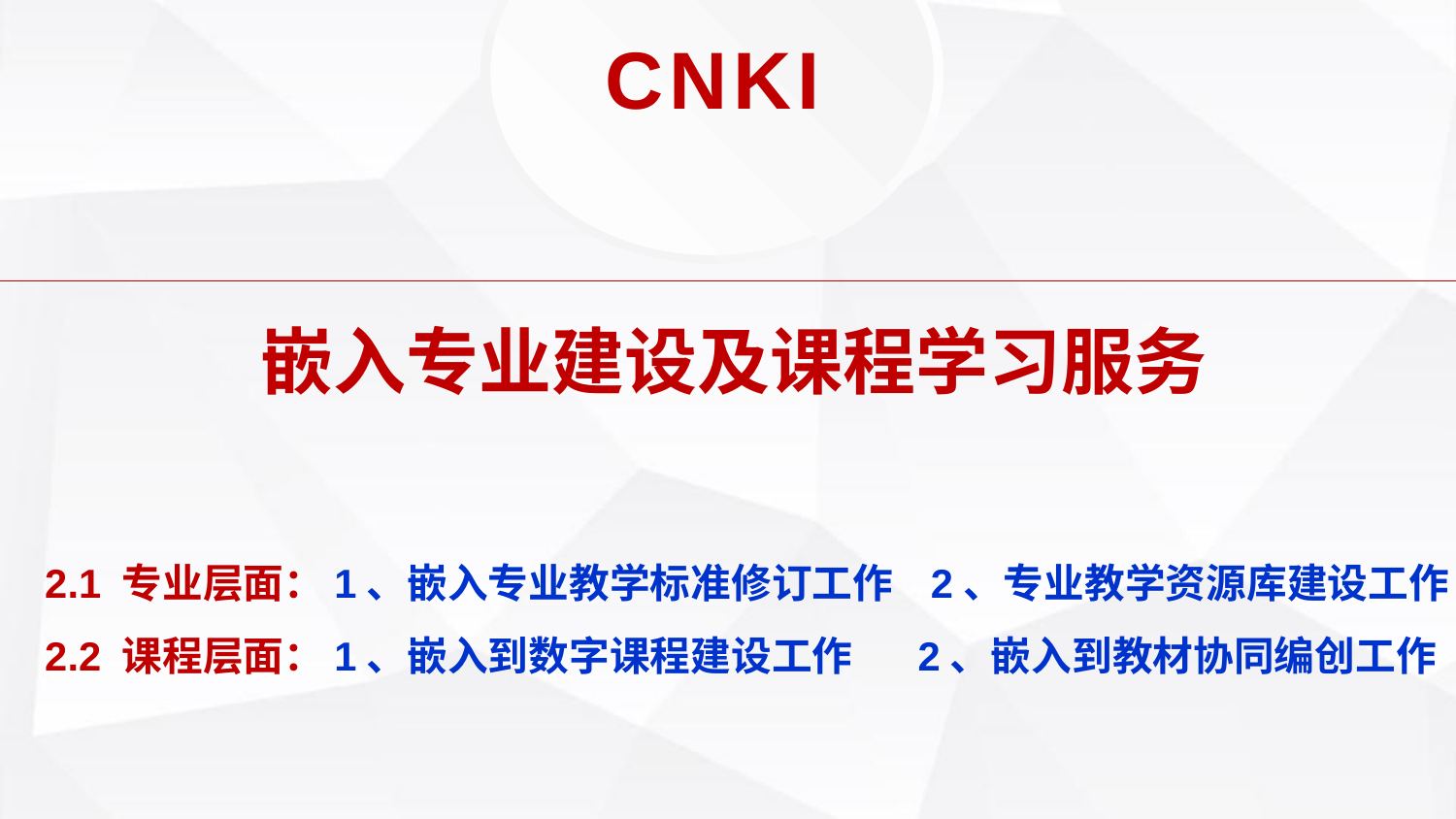

CNKI
嵌入专业建设及课程学习服务

2.1 专业层面：1、嵌入专业教学标准修订工作   2、专业教学资源库建设工作
2.2 课程层面：1、嵌入到数字课程建设工作      2、嵌入到教材协同编创工作